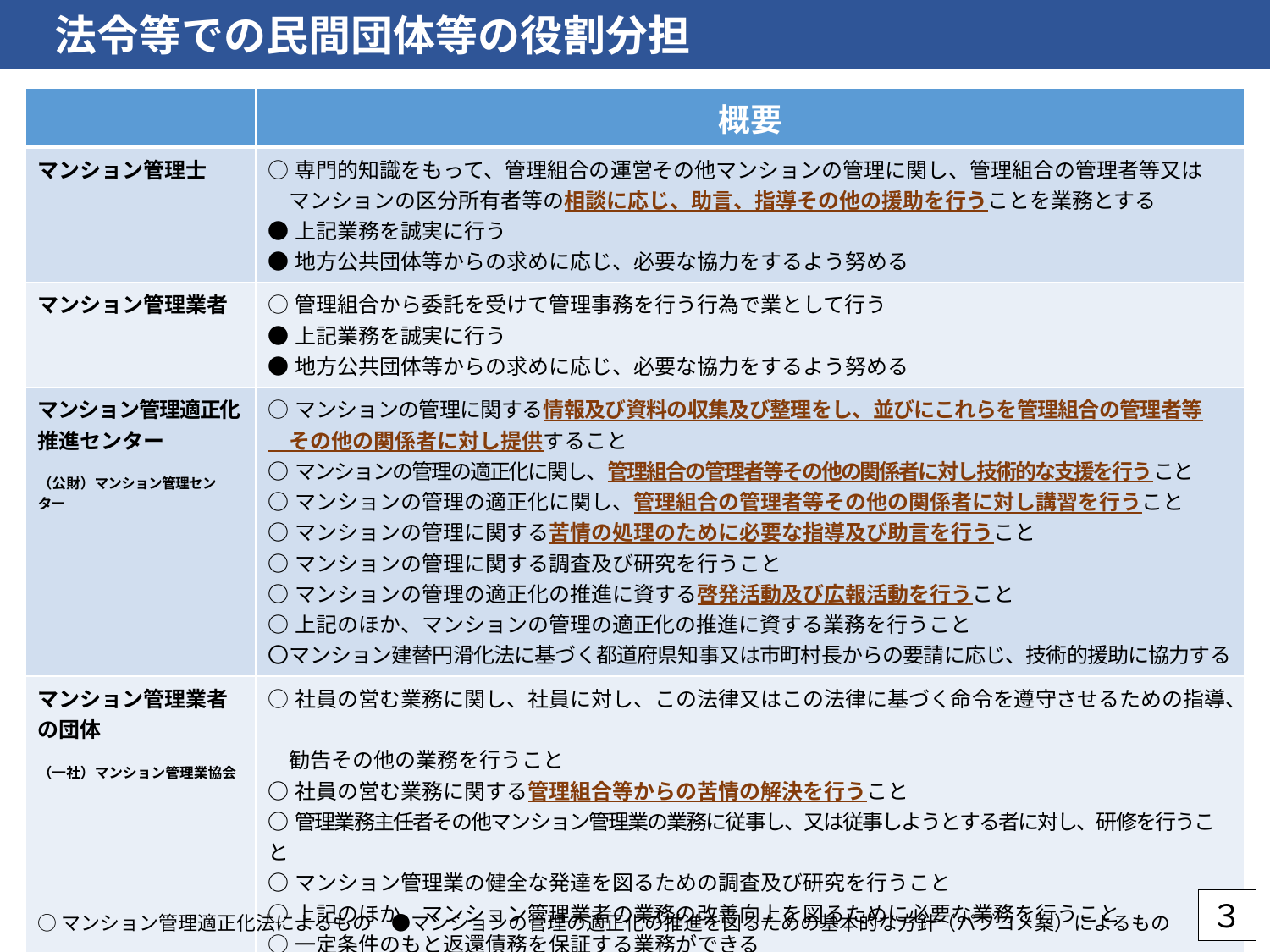

法令等での民間団体等の役割分担
|  | 概要 |
| --- | --- |
| マンション管理士 | ○専門的知識をもって、管理組合の運営その他マンションの管理に関し、管理組合の管理者等又は 　マンションの区分所有者等の相談に応じ、助言、指導その他の援助を行うことを業務とする ●上記業務を誠実に行う ●地方公共団体等からの求めに応じ、必要な協力をするよう努める |
| マンション管理業者 | ○管理組合から委託を受けて管理事務を行う行為で業として行う ●上記業務を誠実に行う ●地方公共団体等からの求めに応じ、必要な協力をするよう努める |
| マンション管理適正化推進センター （公財）マンション管理センター | ○マンションの管理に関する情報及び資料の収集及び整理をし、並びにこれらを管理組合の管理者等 　その他の関係者に対し提供すること ○マンションの管理の適正化に関し、管理組合の管理者等その他の関係者に対し技術的な支援を行うこと ○マンションの管理の適正化に関し、管理組合の管理者等その他の関係者に対し講習を行うこと ○マンションの管理に関する苦情の処理のために必要な指導及び助言を行うこと ○マンションの管理に関する調査及び研究を行うこと ○マンションの管理の適正化の推進に資する啓発活動及び広報活動を行うこと ○上記のほか、マンションの管理の適正化の推進に資する業務を行うこと 〇マンション建替円滑化法に基づく都道府県知事又は市町村長からの要請に応じ、技術的援助に協力する |
| マンション管理業者の団体 （一社）マンション管理業協会 | ○社員の営む業務に関し、社員に対し、この法律又はこの法律に基づく命令を遵守させるための指導、　 　勧告その他の業務を行うこと ○社員の営む業務に関する管理組合等からの苦情の解決を行うこと ○管理業務主任者その他マンション管理業の業務に従事し、又は従事しようとする者に対し、研修を行うこと ○マンション管理業の健全な発達を図るための調査及び研究を行うこと ○上記のほか、マンション管理業者の業務の改善向上を図るために必要な業務を行うこと ○一定条件のもと返還債務を保証する業務ができる |
| 分譲会社 | ●管理組合の立ち上げや運営の円滑化のため、分譲時に管理規約や長期修繕計画、修繕積立金の金額等の案 　について適切に定めるとともに、これらの内容を購入者に対して説明し理解を得るよう努める |
| その他 | ●きめ細やかな施策を推進するため、地方公共団体、地域の実情に精通したマンション管理士等の専門家、 　マンション管理業者等の事業者、管理組合の代表者等で協議会を設置することも考えられる |
３
○マンション管理適正化法によるもの　●マンションの管理の適正化の推進を図るための基本的な方針（パブコメ案）によるもの